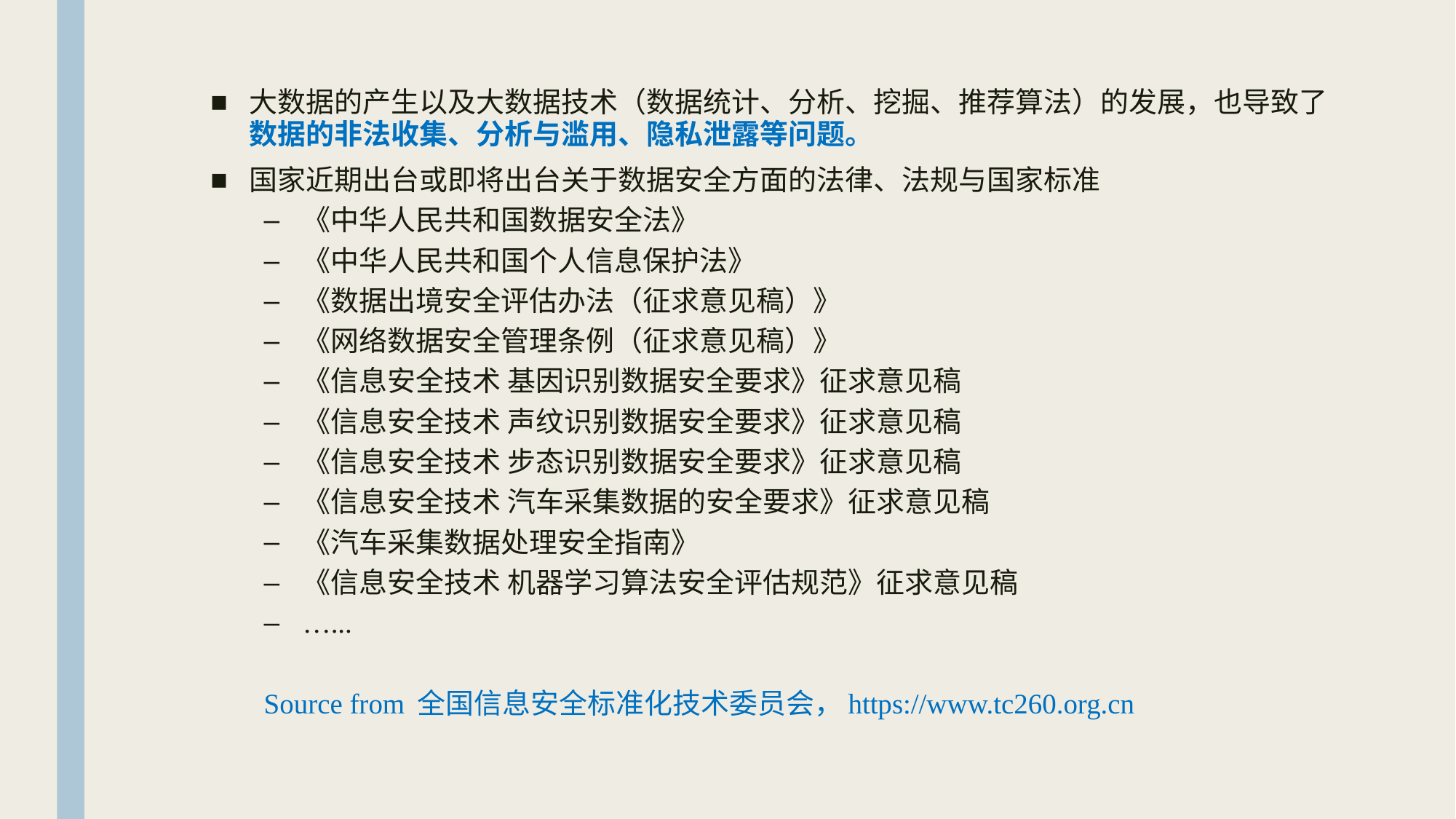

大数据的产生以及大数据技术（数据统计、分析、挖掘、推荐算法）的发展，也导致了数据的非法收集、分析与滥用、隐私泄露等问题。
国家近期出台或即将出台关于数据安全方面的法律、法规与国家标准
《中华人民共和国数据安全法》
《中华人民共和国个人信息保护法》
《数据出境安全评估办法（征求意见稿）》
《网络数据安全管理条例（征求意见稿）》
《信息安全技术 基因识别数据安全要求》征求意见稿
《信息安全技术 声纹识别数据安全要求》征求意见稿
《信息安全技术 步态识别数据安全要求》征求意见稿
《信息安全技术 汽车采集数据的安全要求》征求意见稿
《汽车采集数据处理安全指南》
《信息安全技术 机器学习算法安全评估规范》征求意见稿
…...

Source from 全国信息安全标准化技术委员会，https://www.tc260.org.cn